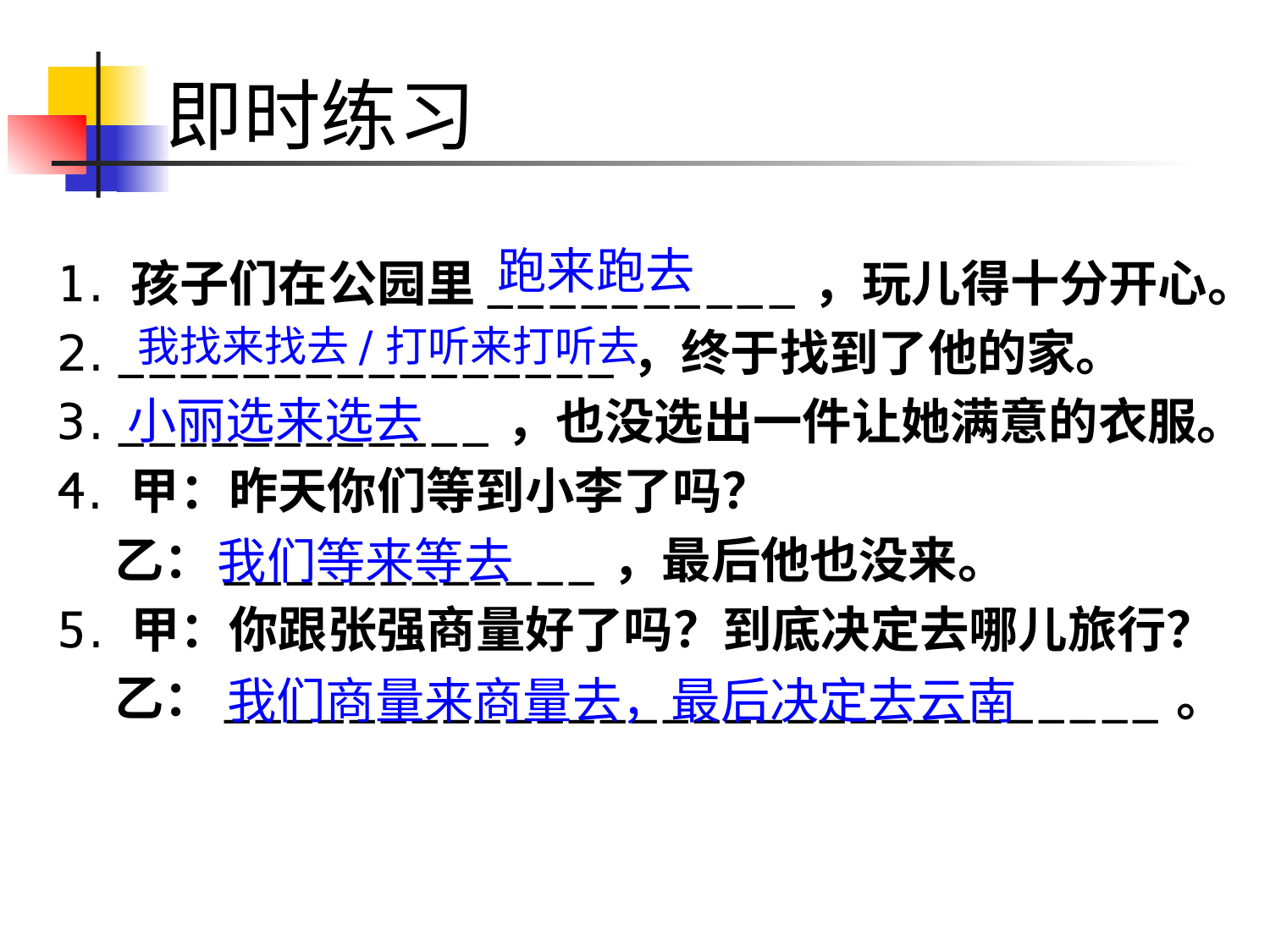

# 即时练习
跑来跑去
1. 孩子们在公园里__________，玩儿得十分开心。
2. ________________，终于找到了他的家。
3. ____________，也没选出一件让她满意的衣服。
4. 甲：昨天你们等到小李了吗？
    乙：____________，最后他也没来。
5. 甲：你跟张强商量好了吗？到底决定去哪儿旅行？
    乙：______________________________。
我找来找去/打听来打听去
小丽选来选去
我们等来等去
我们商量来商量去，最后决定去云南